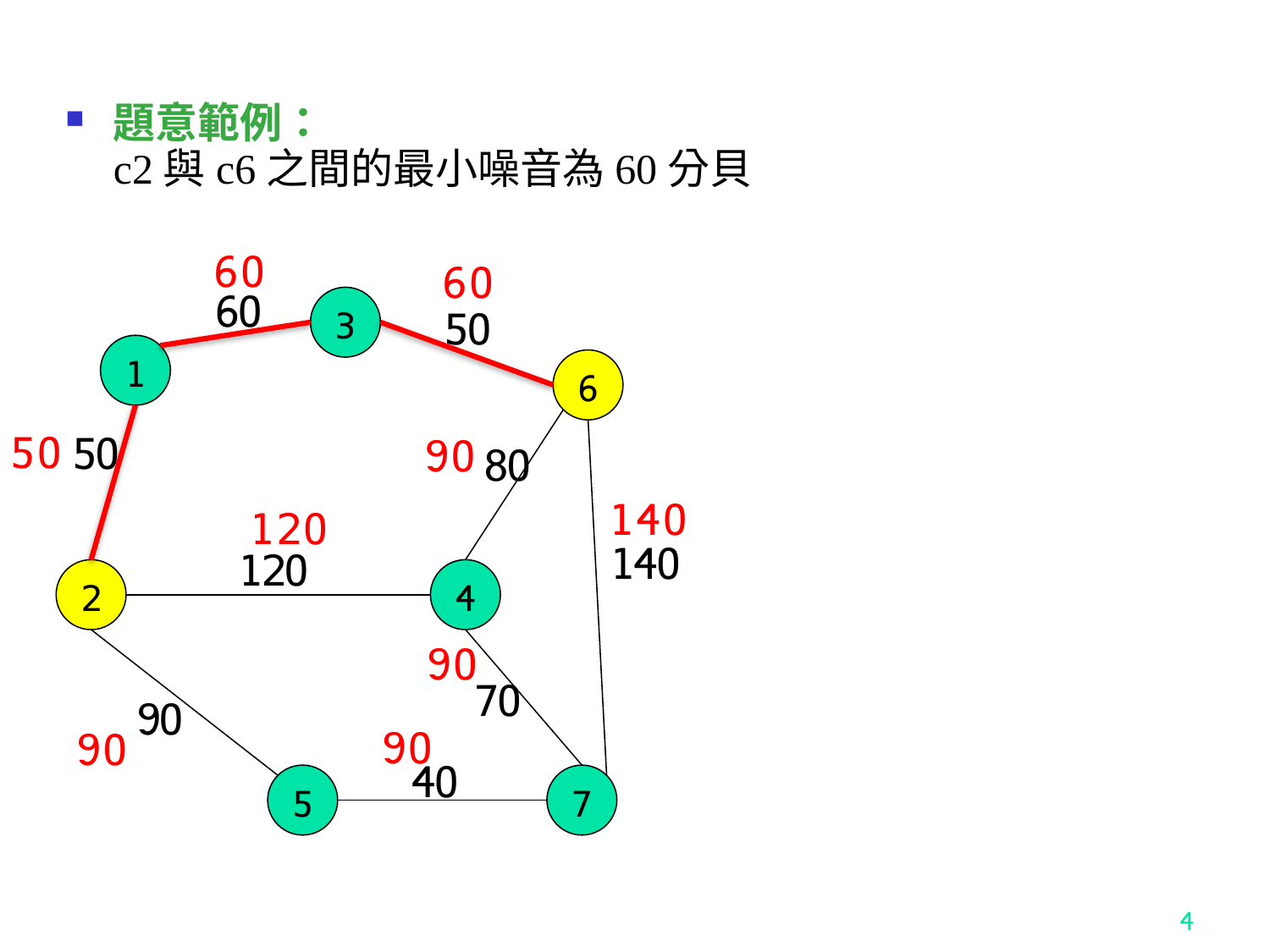

題意範例：
c2與c6之間的最小噪音為60分貝

60
60
60
3
50
1
6
50
50
90
80
140
120
140
120
2
4
90
70
90
90
90
40
5
7
4